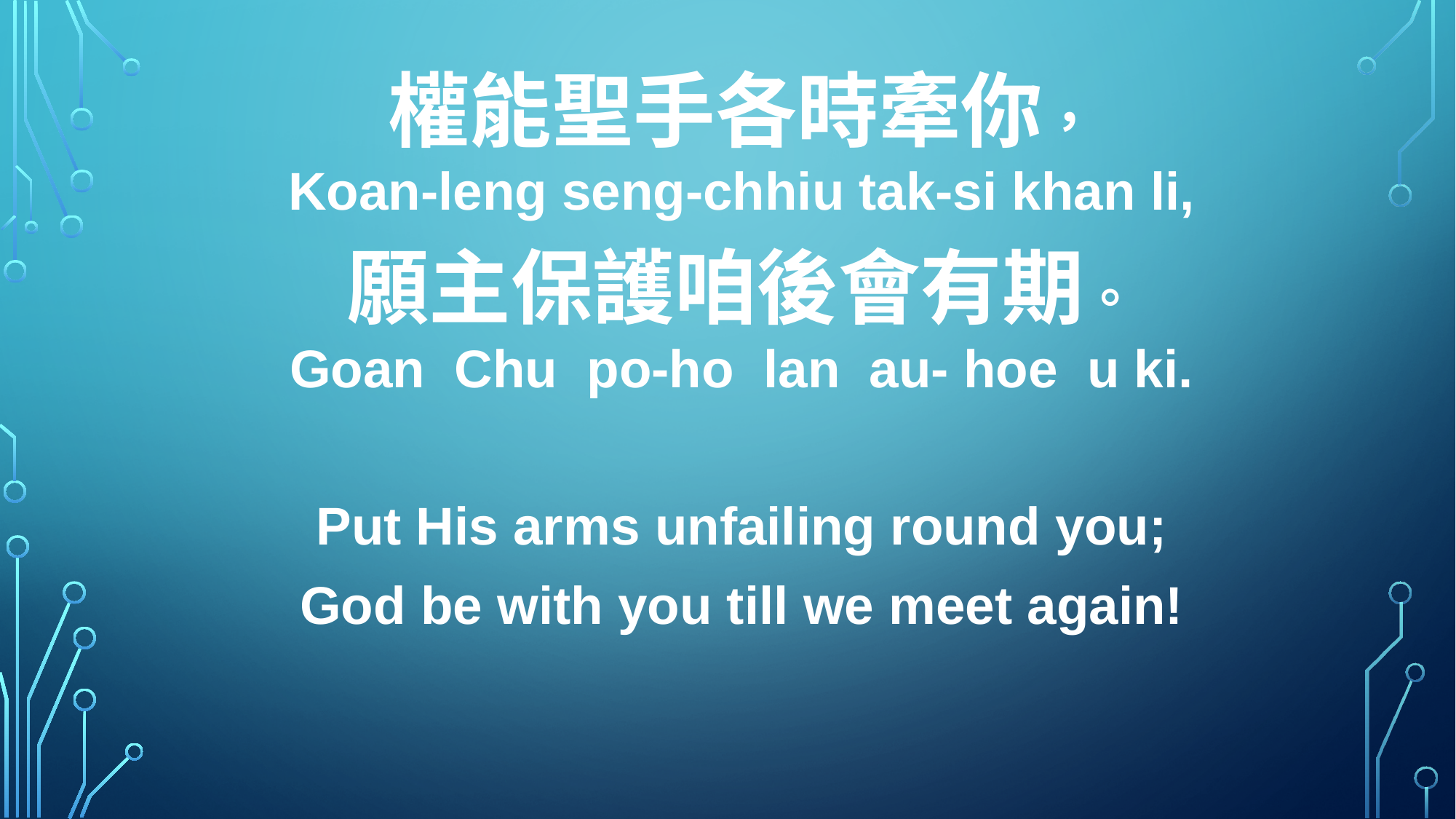

權能聖手各時牽你，
Koan-leng seng-chhiu tak-si khan li,
願主保護咱後會有期。
Goan  Chu  po-ho  lan  au- hoe  u ki.

Put His arms unfailing round you;
God be with you till we meet again!